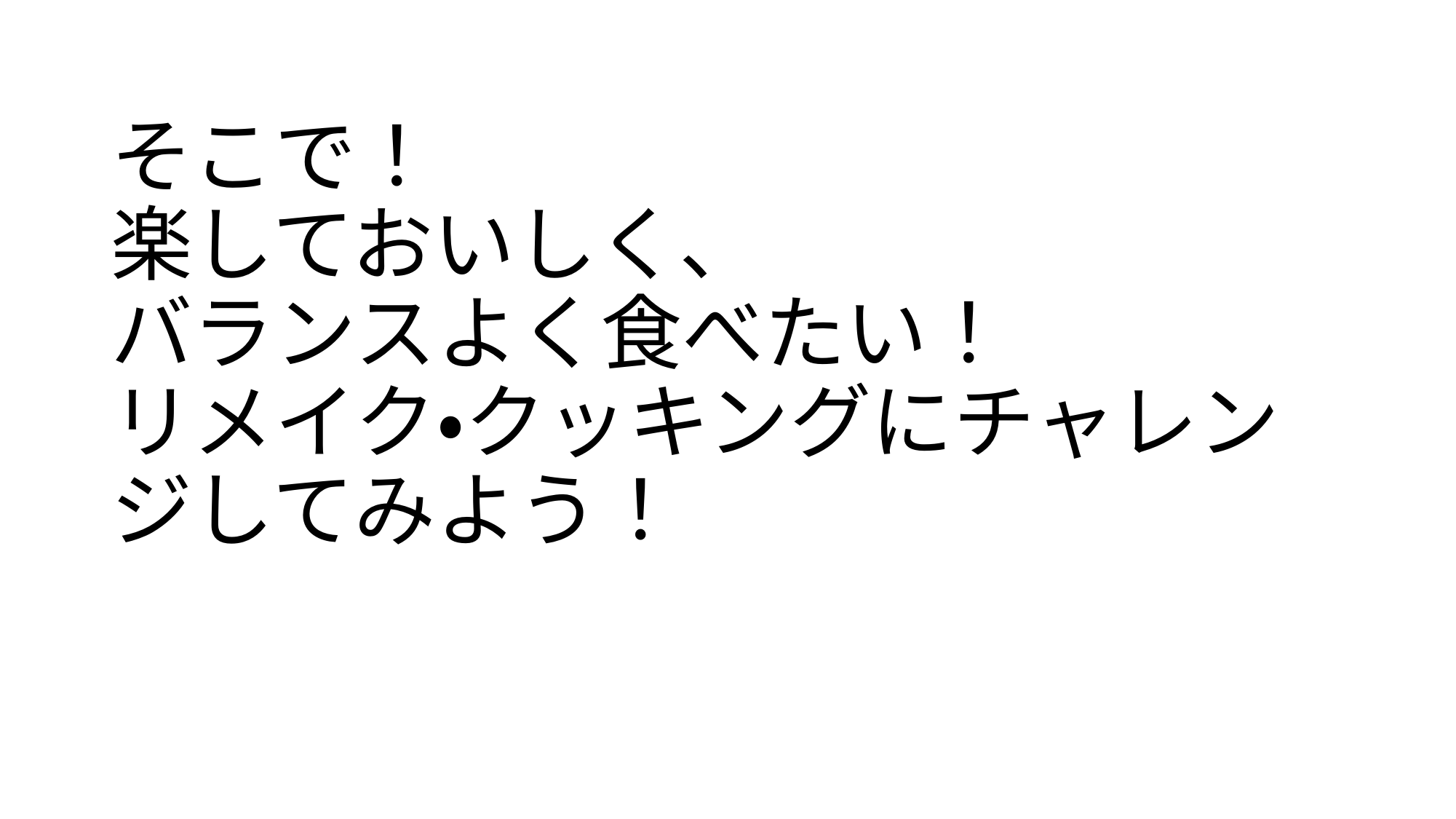

# そこで！ 楽しておいしく、 バランスよく食べたい！ リメイク・クッキングにチャレンジしてみよう！